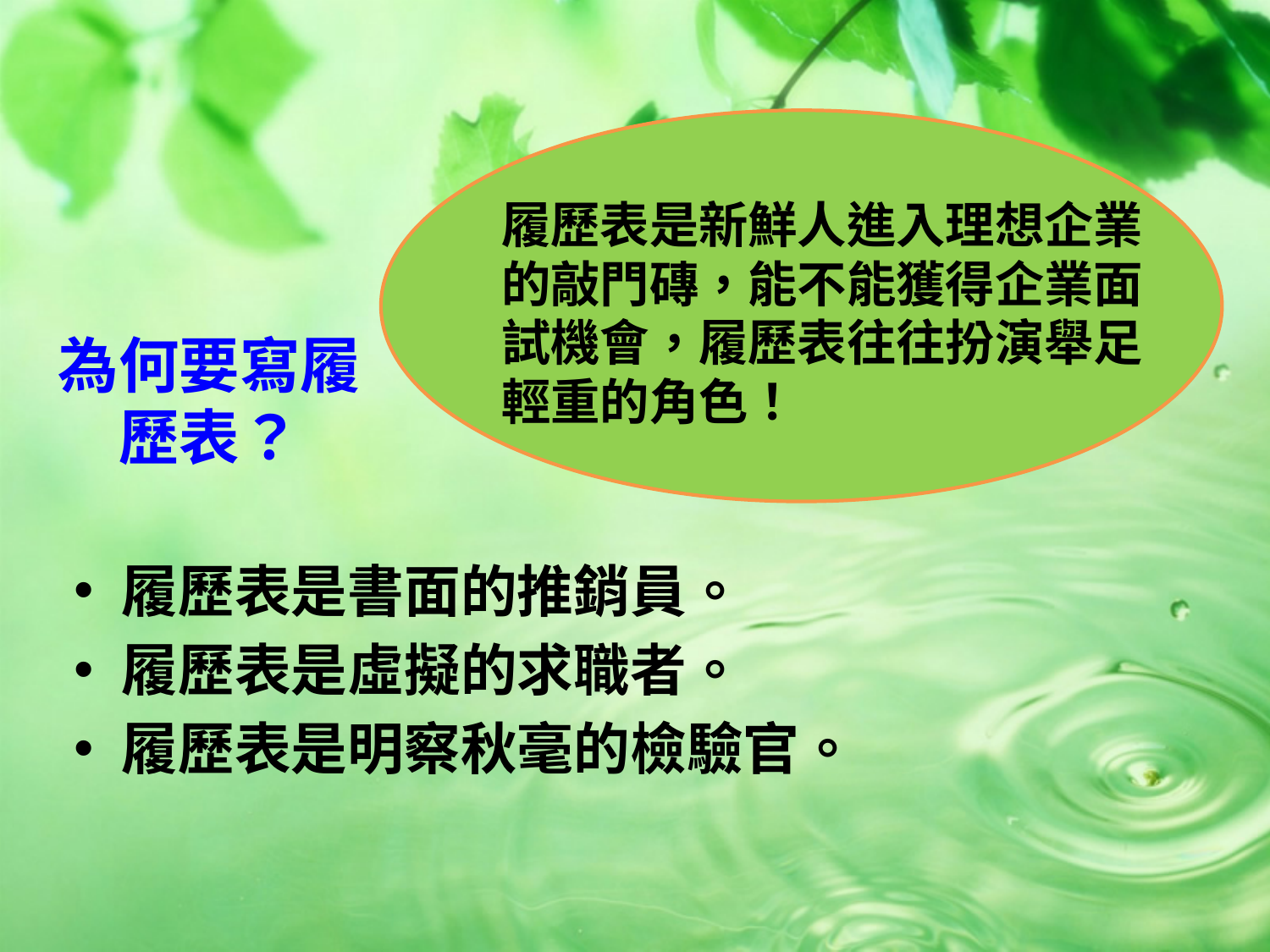

履歷表是新鮮人進入理想企業的敲門磚，能不能獲得企業面試機會，履歷表往往扮演舉足輕重的角色！
# 為何要寫履歷表？
履歷表是書面的推銷員。
履歷表是虛擬的求職者。
履歷表是明察秋毫的檢驗官。